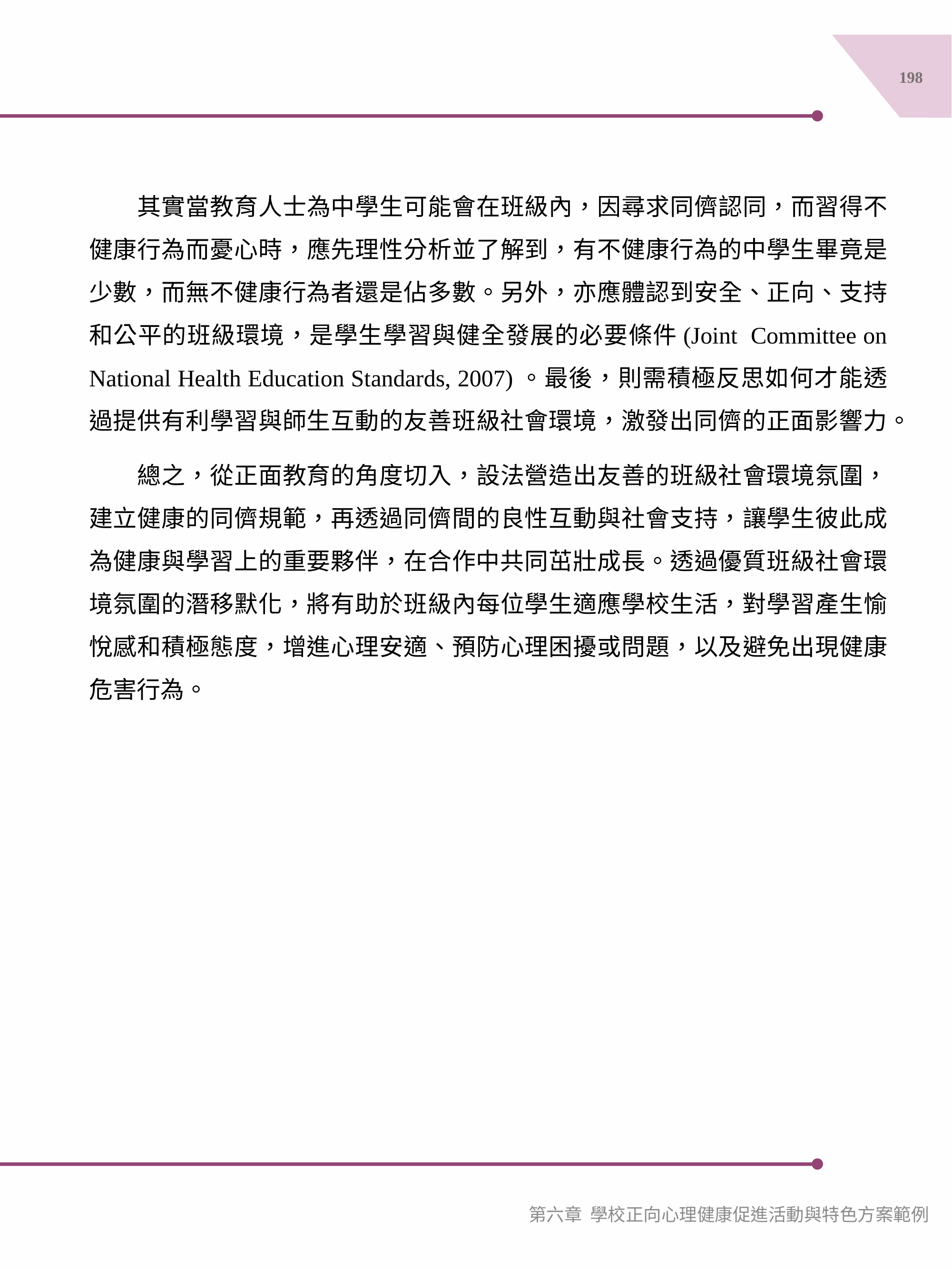

198
　　其實當教育人士為中學生可能會在班級內，因尋求同儕認同，而習得不健康行為而憂心時，應先理性分析並了解到，有不健康行為的中學生畢竟是少數，而無不健康行為者還是佔多數。另外，亦應體認到安全、正向、支持和公平的班級環境，是學生學習與健全發展的必要條件(Joint  Committee on National Health Education Standards, 2007)。最後，則需積極反思如何才能透過提供有利學習與師生互動的友善班級社會環境，激發出同儕的正面影響力。
　　總之，從正面教育的角度切入，設法營造出友善的班級社會環境氛圍，建立健康的同儕規範，再透過同儕間的良性互動與社會支持，讓學生彼此成為健康與學習上的重要夥伴，在合作中共同茁壯成長。透過優質班級社會環境氛圍的潛移默化，將有助於班級內每位學生適應學校生活，對學習產生愉悅感和積極態度，增進心理安適、預防心理困擾或問題，以及避免出現健康危害行為。
第六章  學校正向心理健康促進活動與特色方案範例